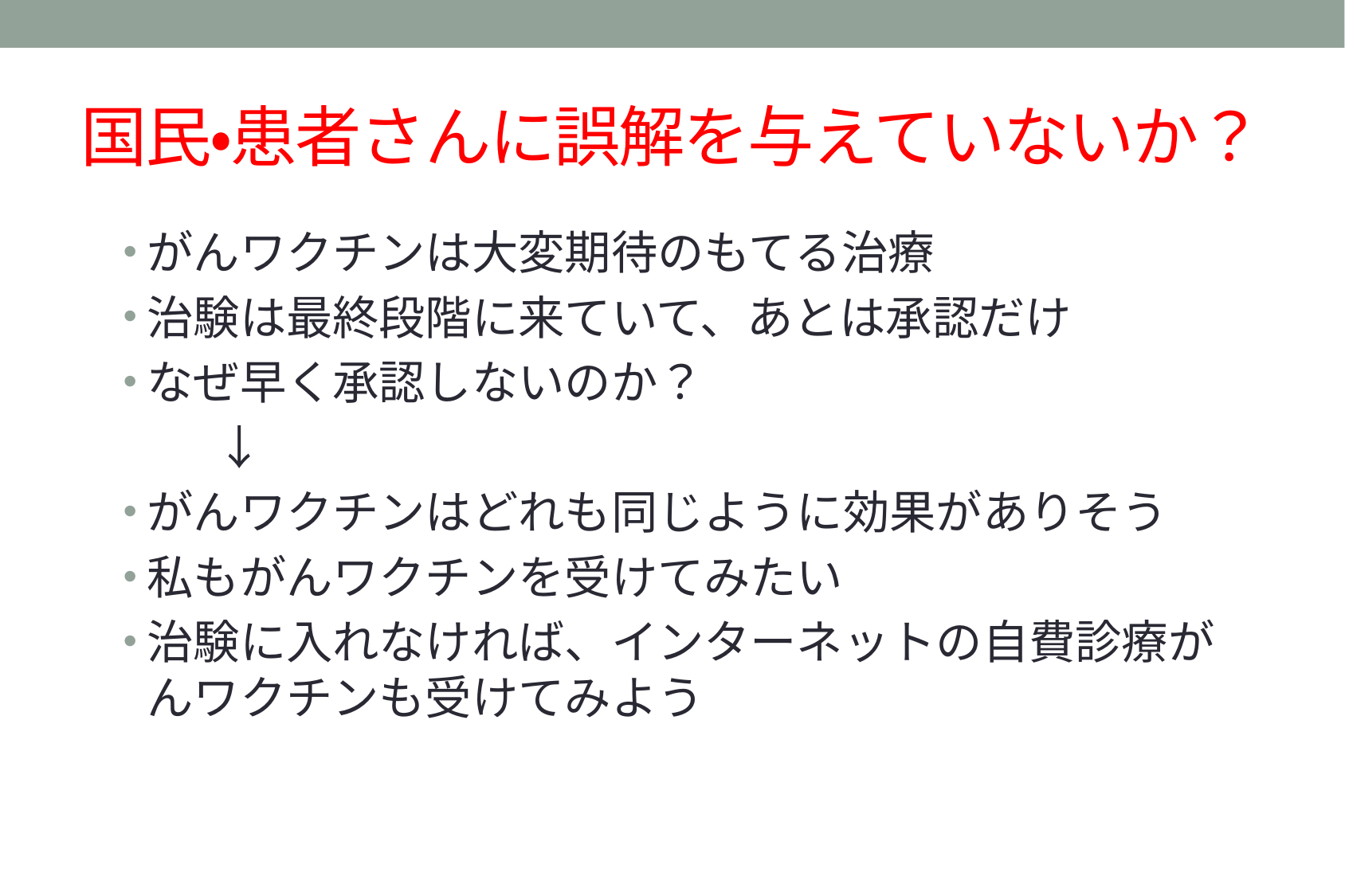

# 国民・患者さんに誤解を与えていないか？
がんワクチンは大変期待のもてる治療
治験は最終段階に来ていて、あとは承認だけ
なぜ早く承認しないのか？
　　↓
がんワクチンはどれも同じように効果がありそう
私もがんワクチンを受けてみたい
治験に入れなければ、インターネットの自費診療がんワクチンも受けてみよう